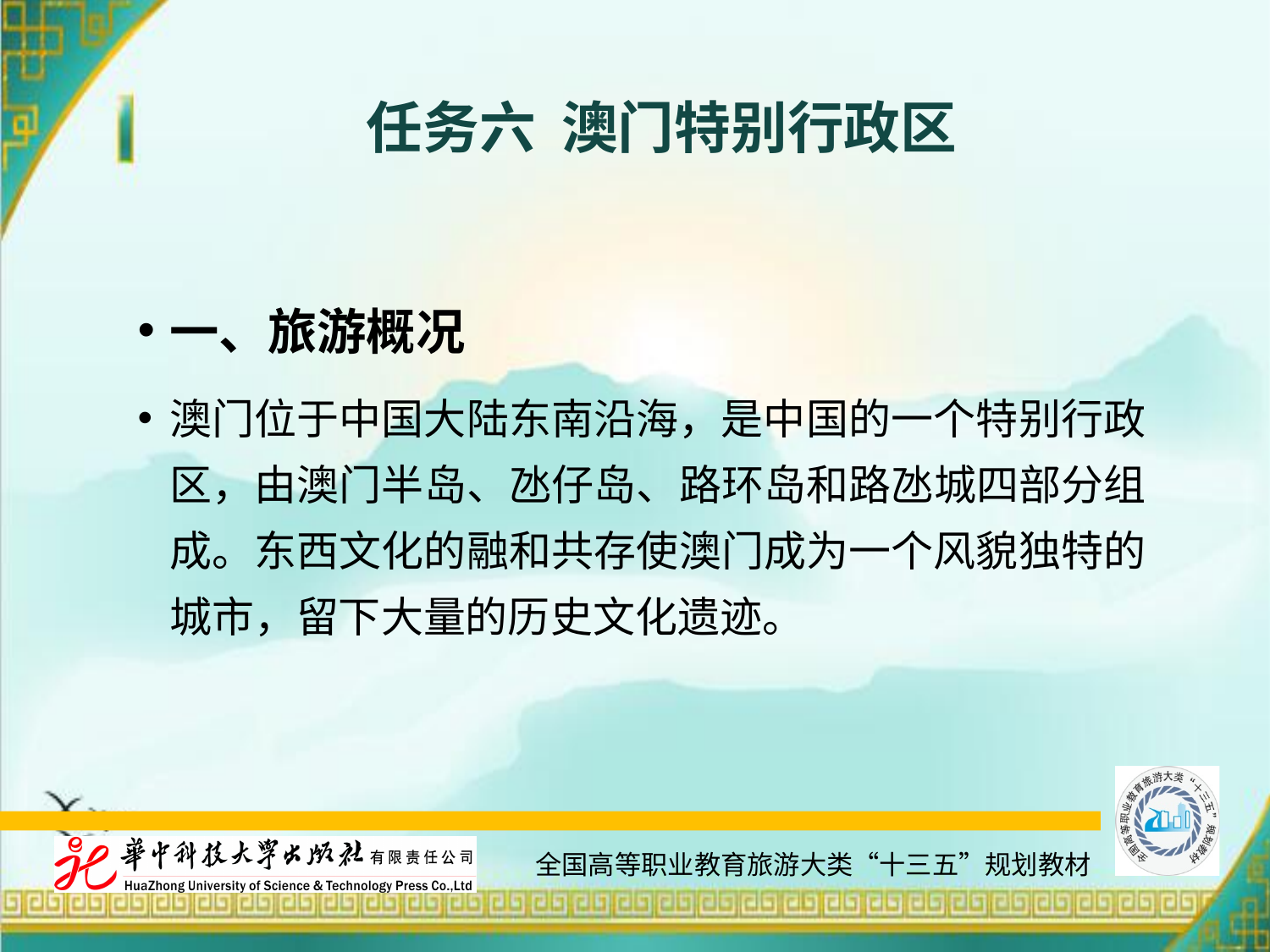

# 任务六  澳门特别行政区
一、旅游概况
澳门位于中国大陆东南沿海，是中国的一个特别行政区，由澳门半岛、氹仔岛、路环岛和路氹城四部分组成。东西文化的融和共存使澳门成为一个风貌独特的城市，留下大量的历史文化遗迹。